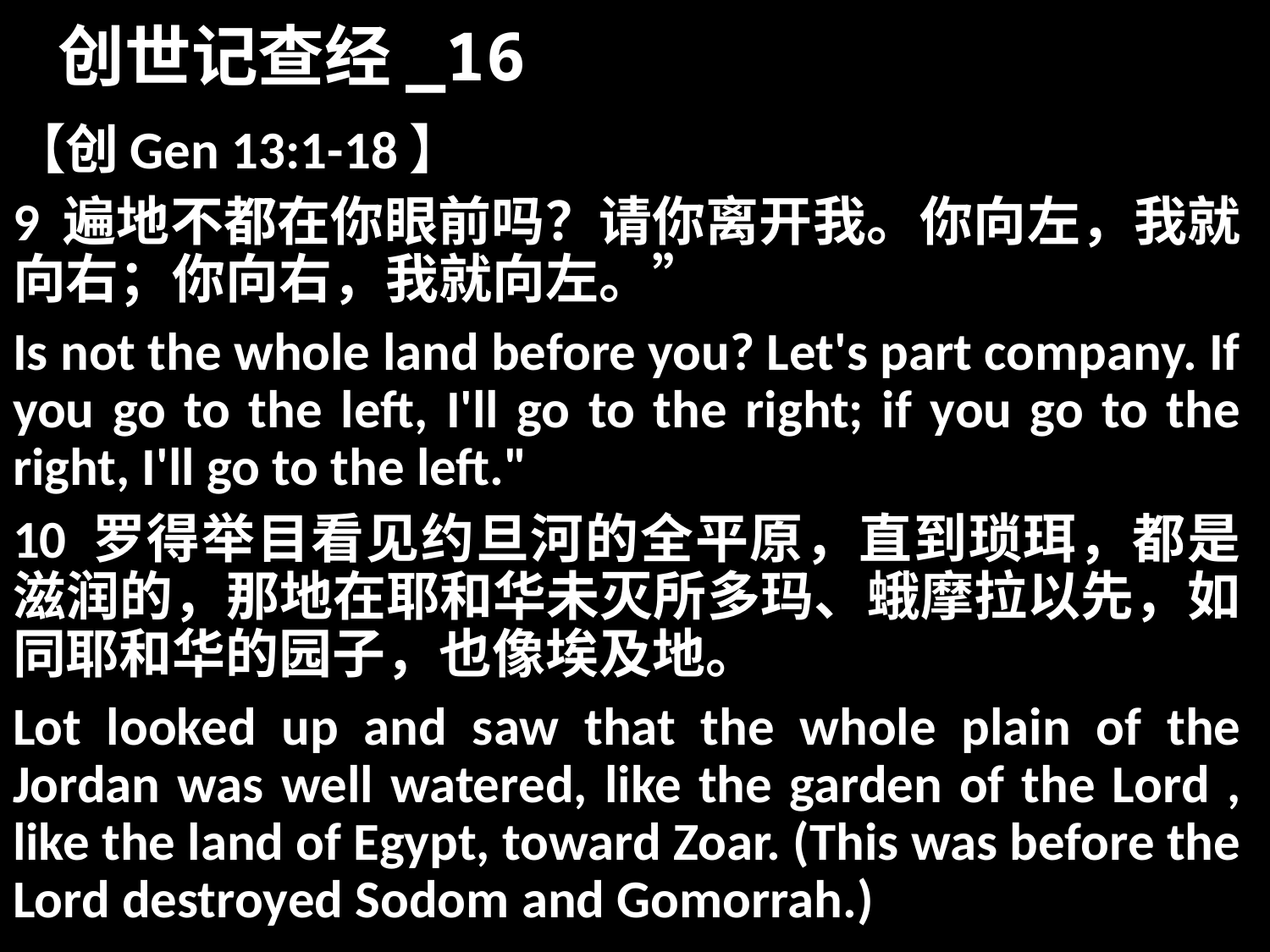

# 创世记查经_16
【创Gen 13:1-18】
9 遍地不都在你眼前吗？请你离开我。你向左，我就向右；你向右，我就向左。”
Is not the whole land before you? Let's part company. If you go to the left, I'll go to the right; if you go to the right, I'll go to the left."
10 罗得举目看见约旦河的全平原，直到琐珥，都是滋润的，那地在耶和华未灭所多玛、蛾摩拉以先，如同耶和华的园子，也像埃及地。
Lot looked up and saw that the whole plain of the Jordan was well watered, like the garden of the Lord , like the land of Egypt, toward Zoar. (This was before the Lord destroyed Sodom and Gomorrah.)